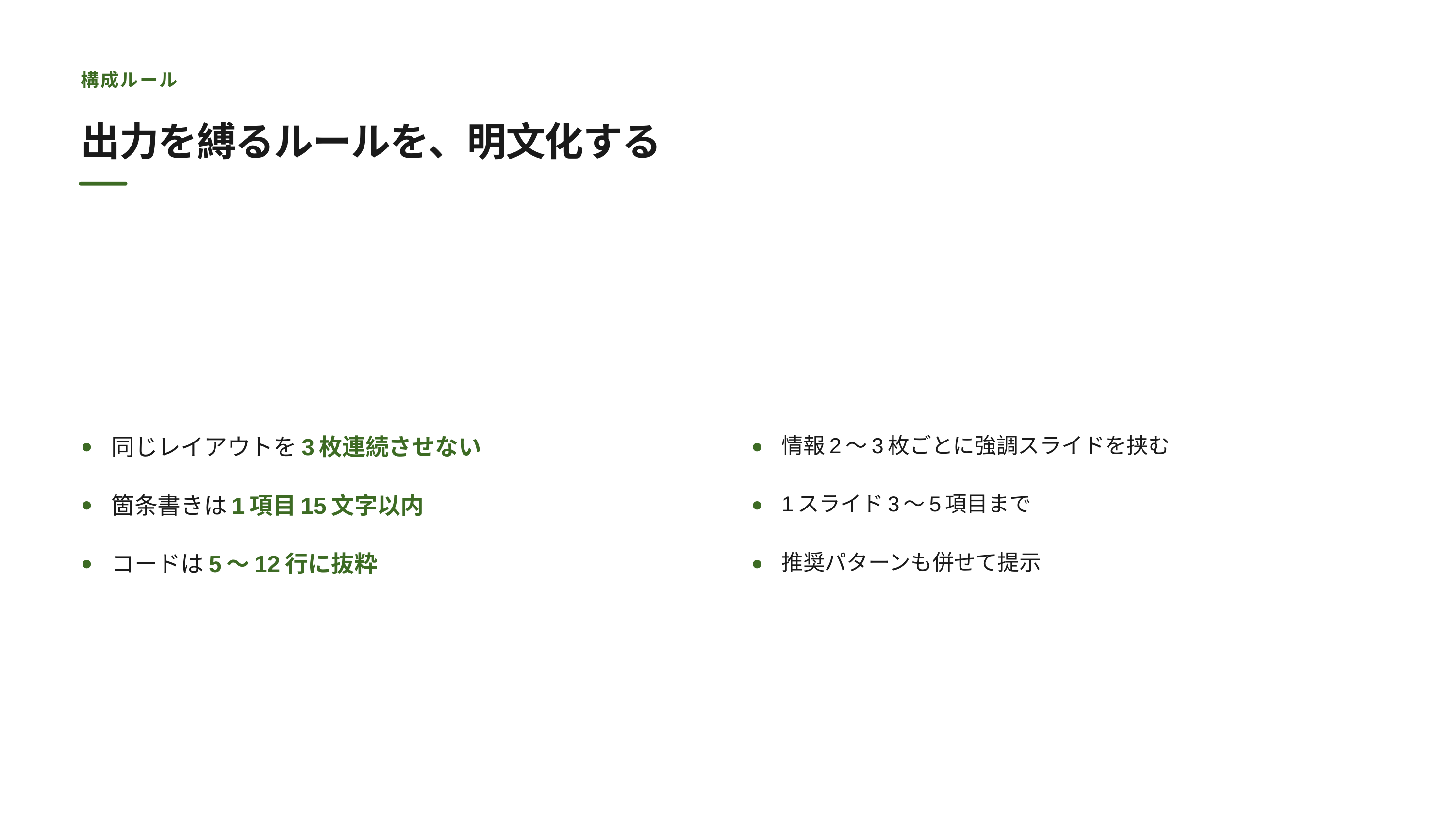

構成ルール
出力を縛るルールを、明文化する

●
同じレイアウトを3枚連続させない
●
情報2〜3枚ごとに強調スライドを挟む
●
箇条書きは1項目15文字以内
●
1スライド3〜5項目まで
●
コードは5〜12行に抜粋
●
推奨パターンも併せて提示